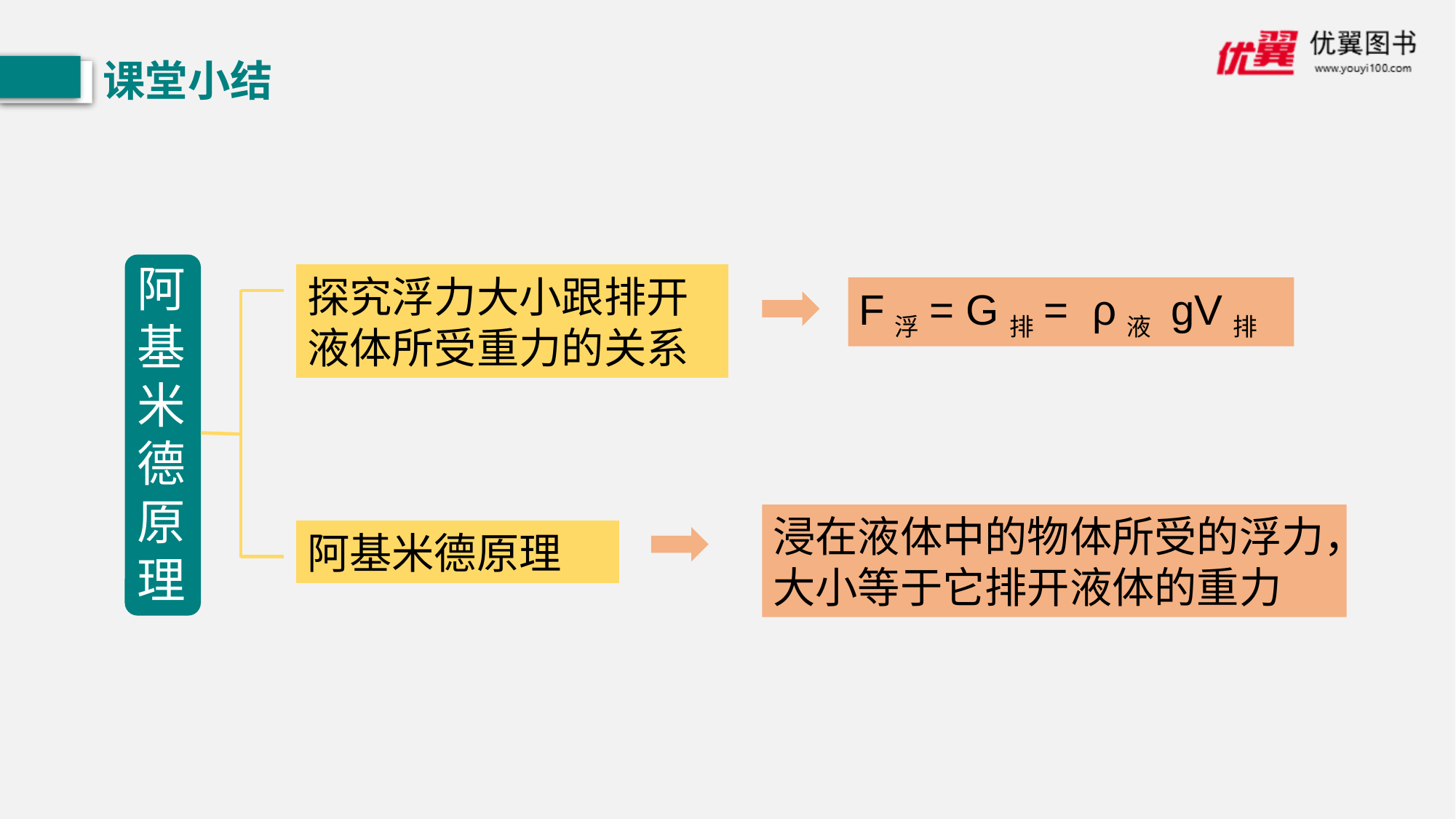

课堂小结

阿基米德原理
探究浮力大小跟排开液体所受重力的关系
F浮= G排=  ρ液 gV排

浸在液体中的物体所受的浮力，大小等于它排开液体的重力
阿基米德原理